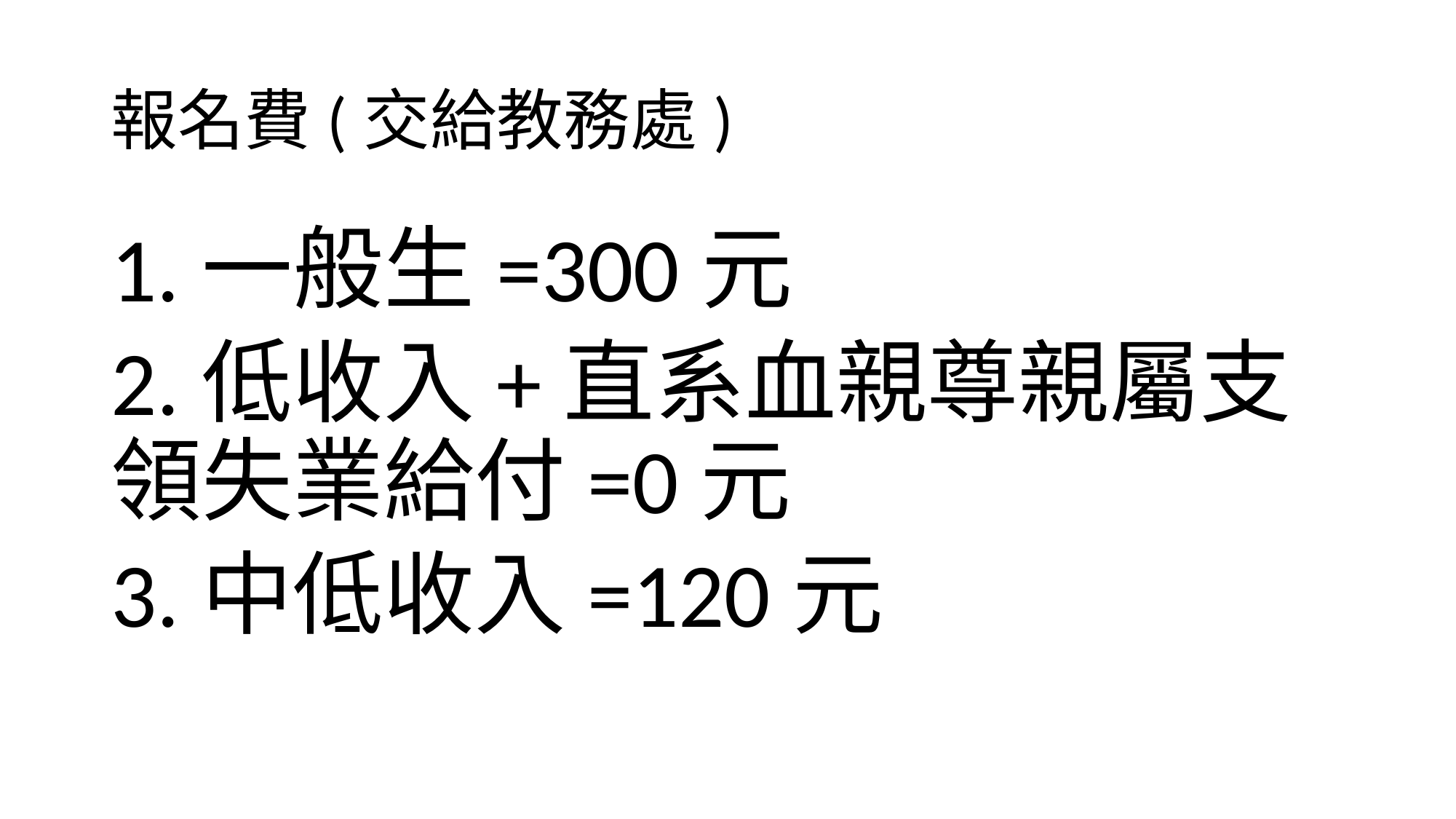

# 報名費(交給教務處)
1.一般生=300元
2.低收入+直系血親尊親屬支領失業給付=0元
3.中低收入=120元